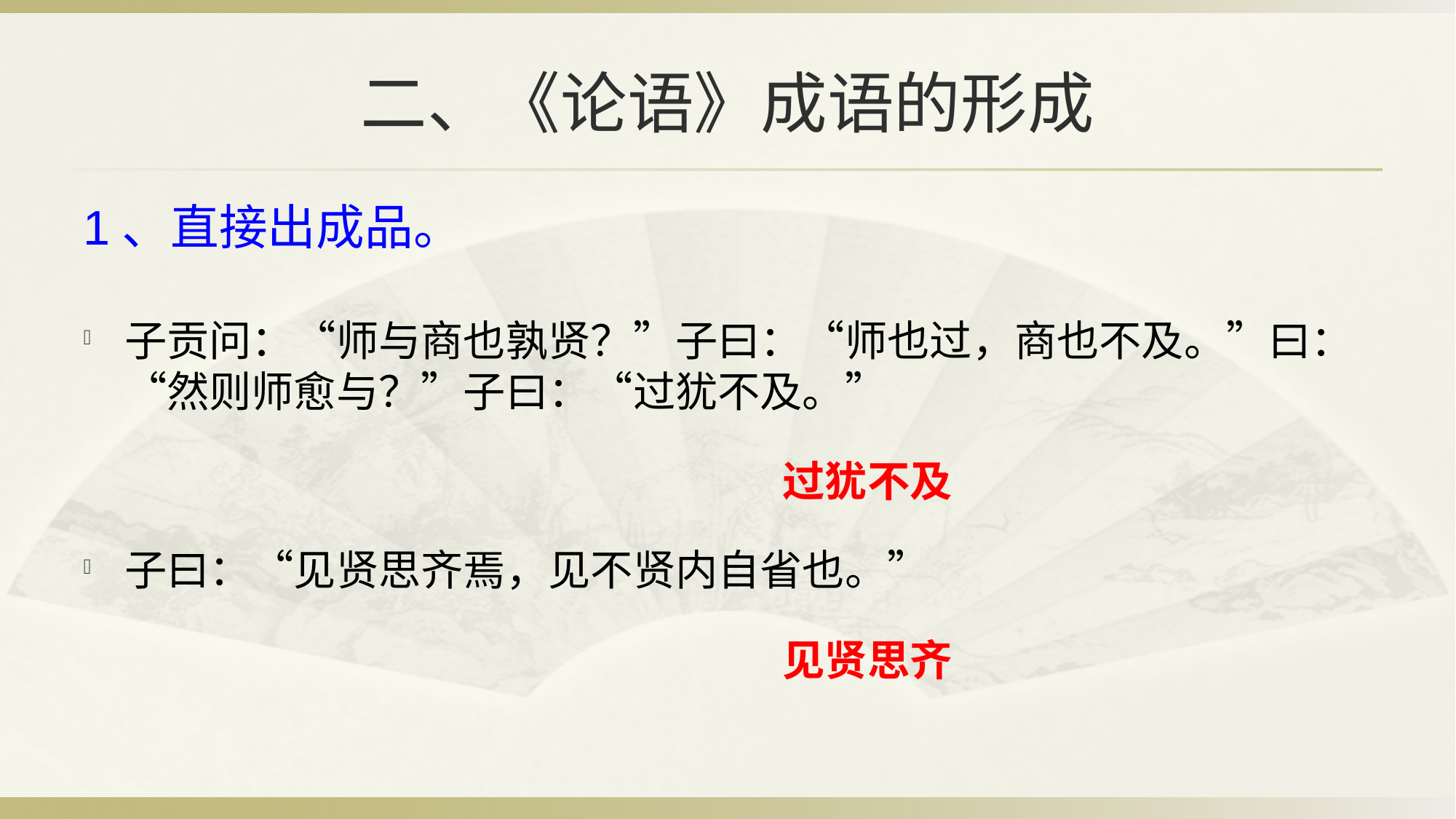

# 二、《论语》成语的形成
1、直接出成品。

子贡问：“师与商也孰贤？”子曰：“师也过，商也不及。”曰：“然则师愈与？”子曰：“过犹不及。”

子曰：“见贤思齐焉，见不贤内自省也。”
过犹不及
见贤思齐